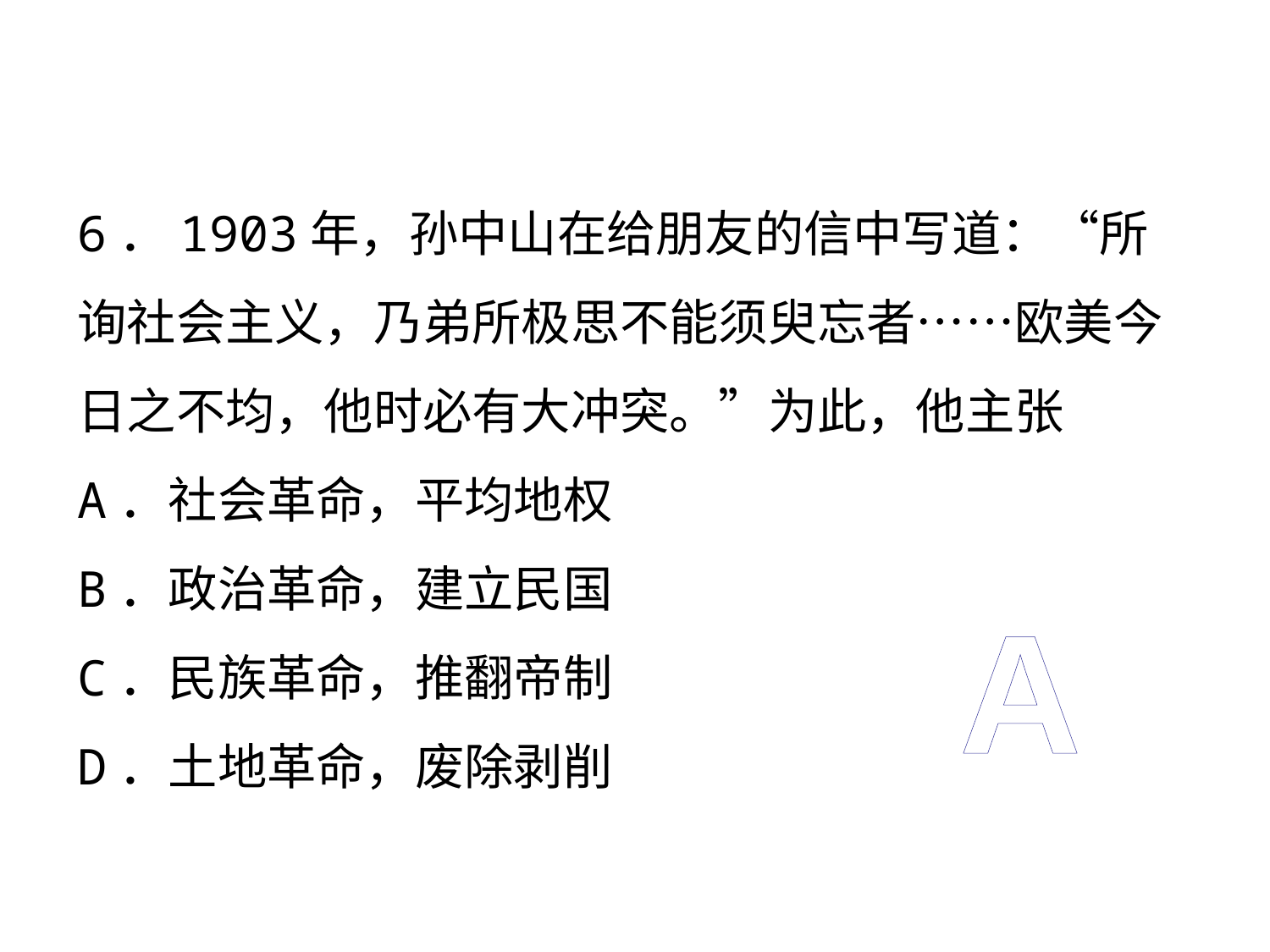

6．1903年，孙中山在给朋友的信中写道：“所询社会主义，乃弟所极思不能须臾忘者……欧美今日之不均，他时必有大冲突。”为此，他主张
A．社会革命，平均地权
B．政治革命，建立民国
C．民族革命，推翻帝制
D．土地革命，废除剥削

A